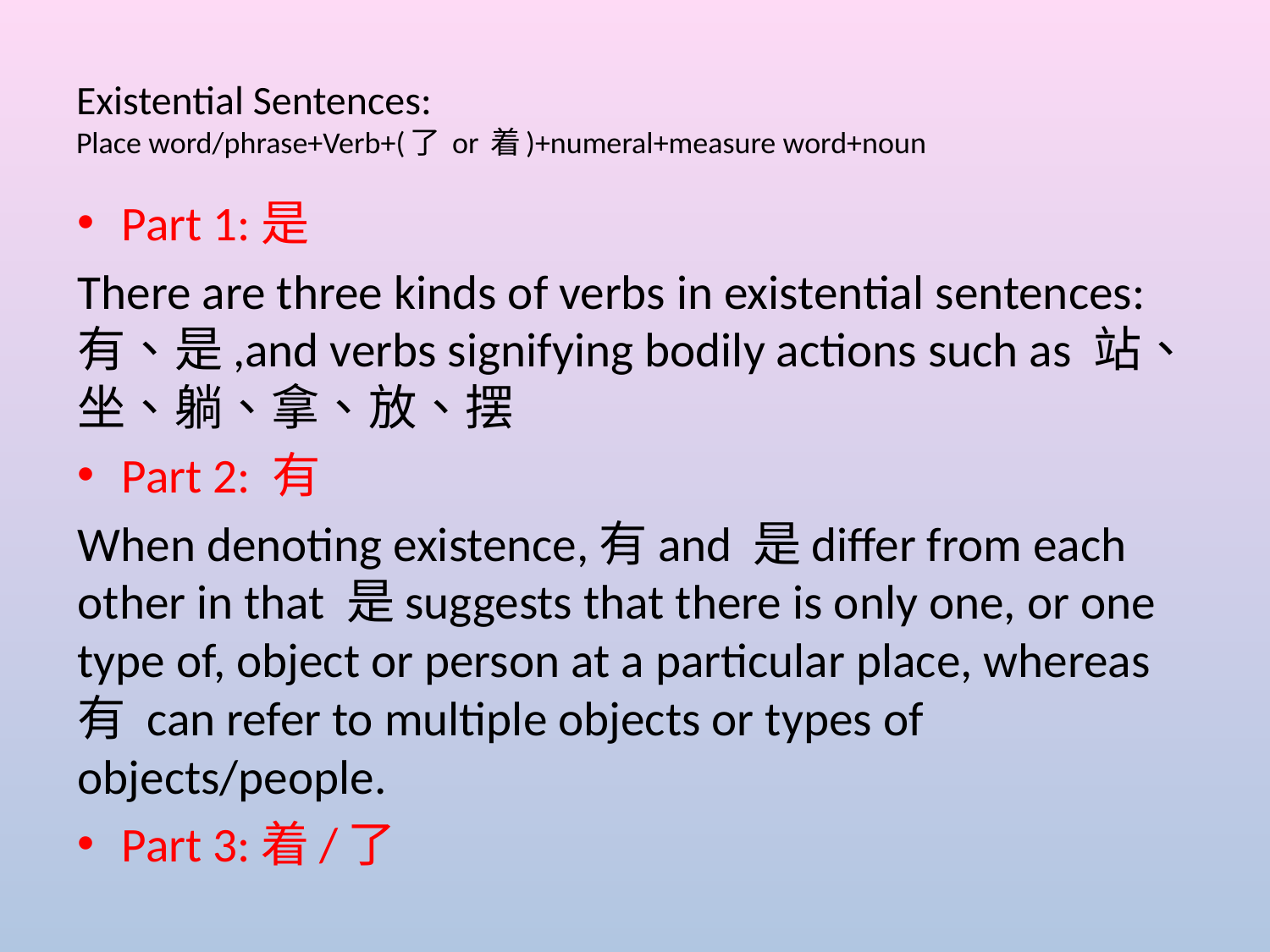

# Existential Sentences: Place word/phrase+Verb+(了 or 着)+numeral+measure word+noun
Part 1:是
There are three kinds of verbs in existential sentences:有、是,and verbs signifying bodily actions such as 站、坐、躺、拿、放、摆
Part 2: 有
When denoting existence,有and 是differ from each other in that 是suggests that there is only one, or one type of, object or person at a particular place, whereas 有 can refer to multiple objects or types of objects/people.
Part 3:着/了